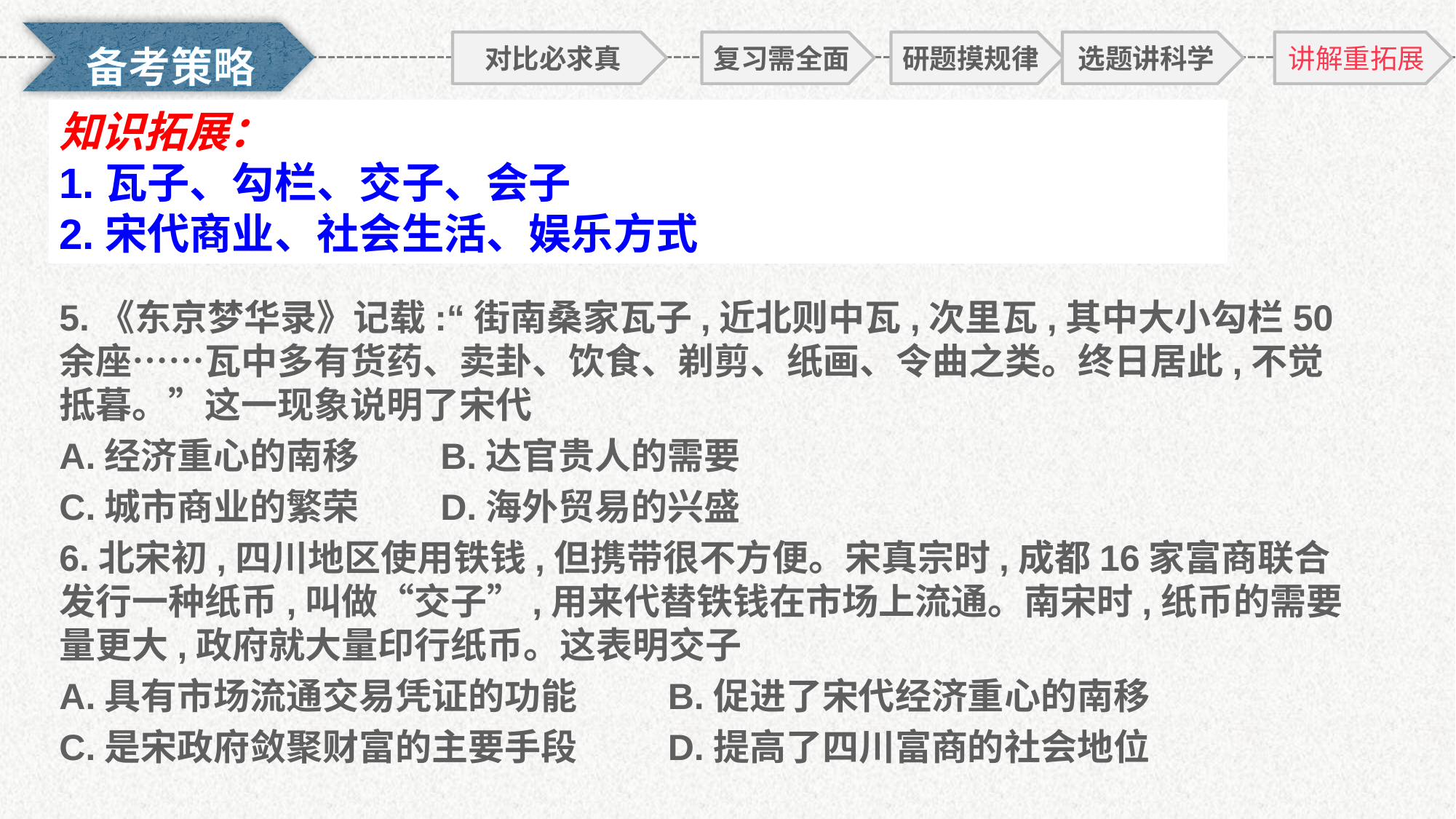

对比必求真
复习需全面
研题摸规律
选题讲科学
讲解重拓展
知识拓展：
1.瓦子、勾栏、交子、会子
2.宋代商业、社会生活、娱乐方式
5.《东京梦华录》记载:“街南桑家瓦子,近北则中瓦,次里瓦,其中大小勾栏50余座……瓦中多有货药、卖卦、饮食、剃剪、纸画、令曲之类。终日居此,不觉抵暮。”这一现象说明了宋代
A.经济重心的南移　　B.达官贵人的需要
C.城市商业的繁荣　　D.海外贸易的兴盛
6.北宋初,四川地区使用铁钱,但携带很不方便。宋真宗时,成都16家富商联合发行一种纸币,叫做“交子”,用来代替铁钱在市场上流通。南宋时,纸币的需要量更大,政府就大量印行纸币。这表明交子
A.具有市场流通交易凭证的功能          B.促进了宋代经济重心的南移
C.是宋政府敛聚财富的主要手段          D.提高了四川富商的社会地位